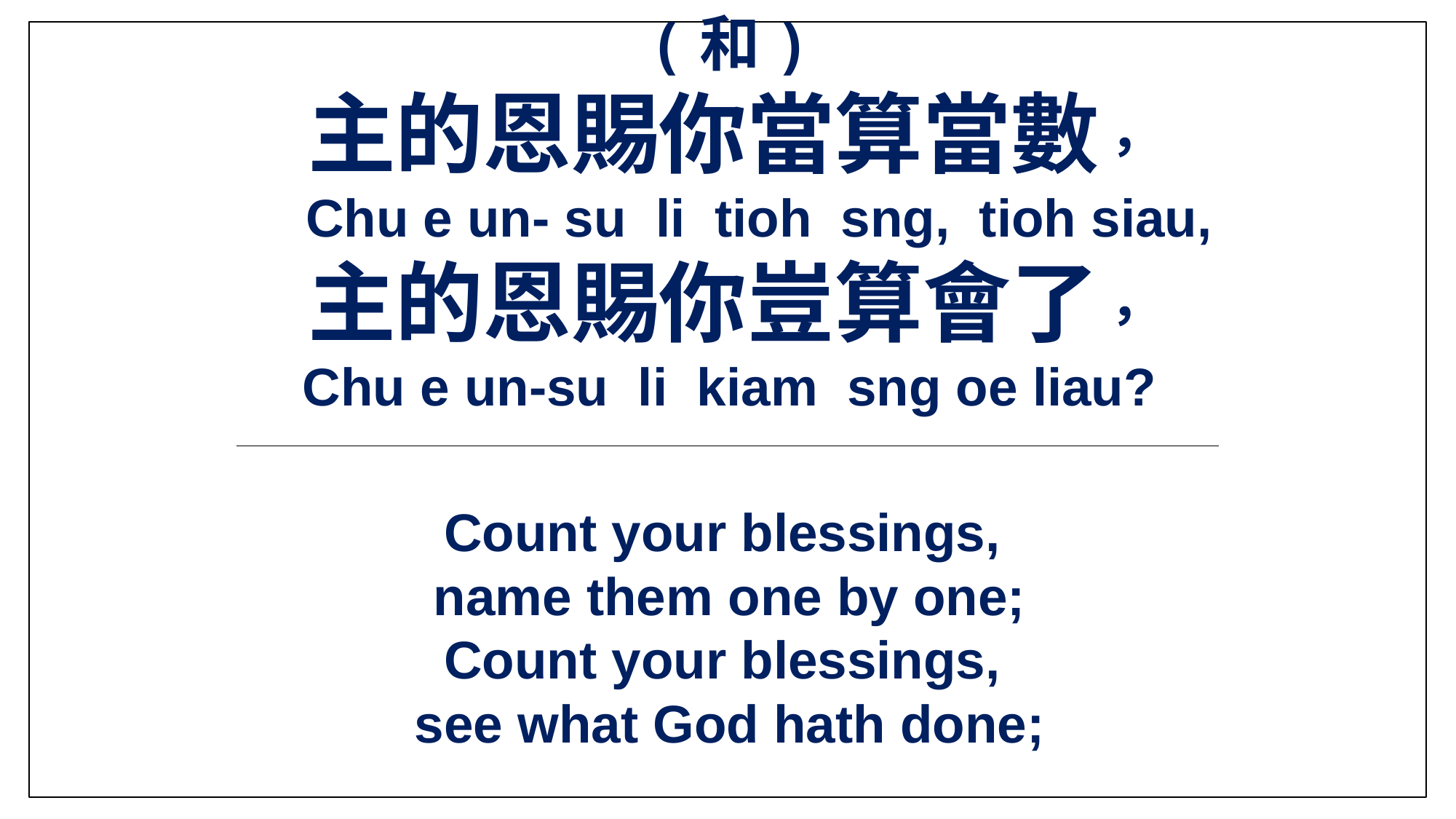

(和)
主的恩賜你當算當數，
    Chu e un- su  li  tioh  sng,  tioh siau,
主的恩賜你豈算會了，
Chu e un-su  li  kiam  sng oe liau?

Count your blessings,
name them one by one;
Count your blessings,
see what God hath done;